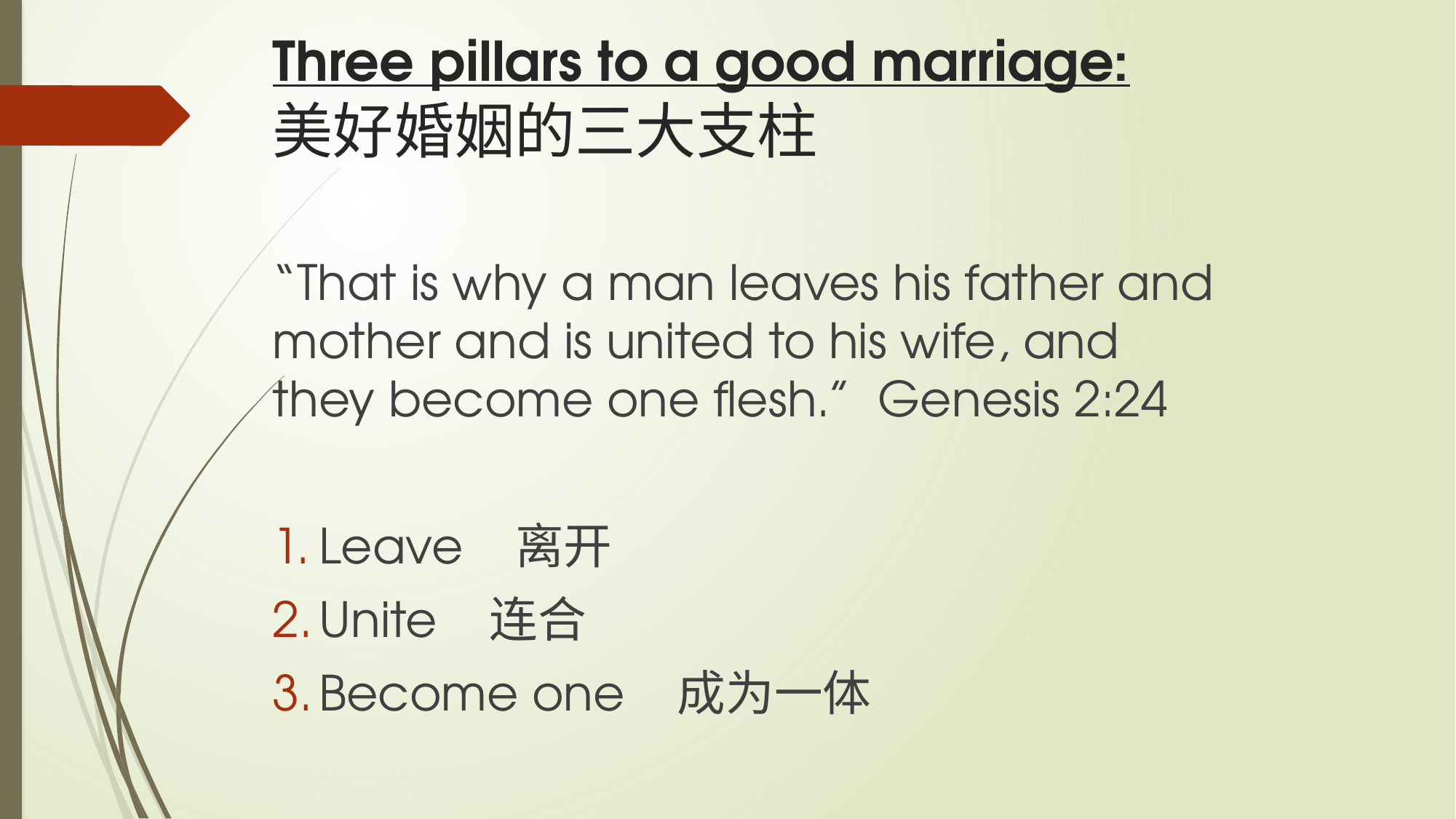

# Three pillars to a good marriage: 美好婚姻的三大支柱
“That is why a man leaves his father and mother and is united to his wife, and they become one flesh.”  Genesis 2:24

Leave   离开
Unite   连合
Become one   成为一体